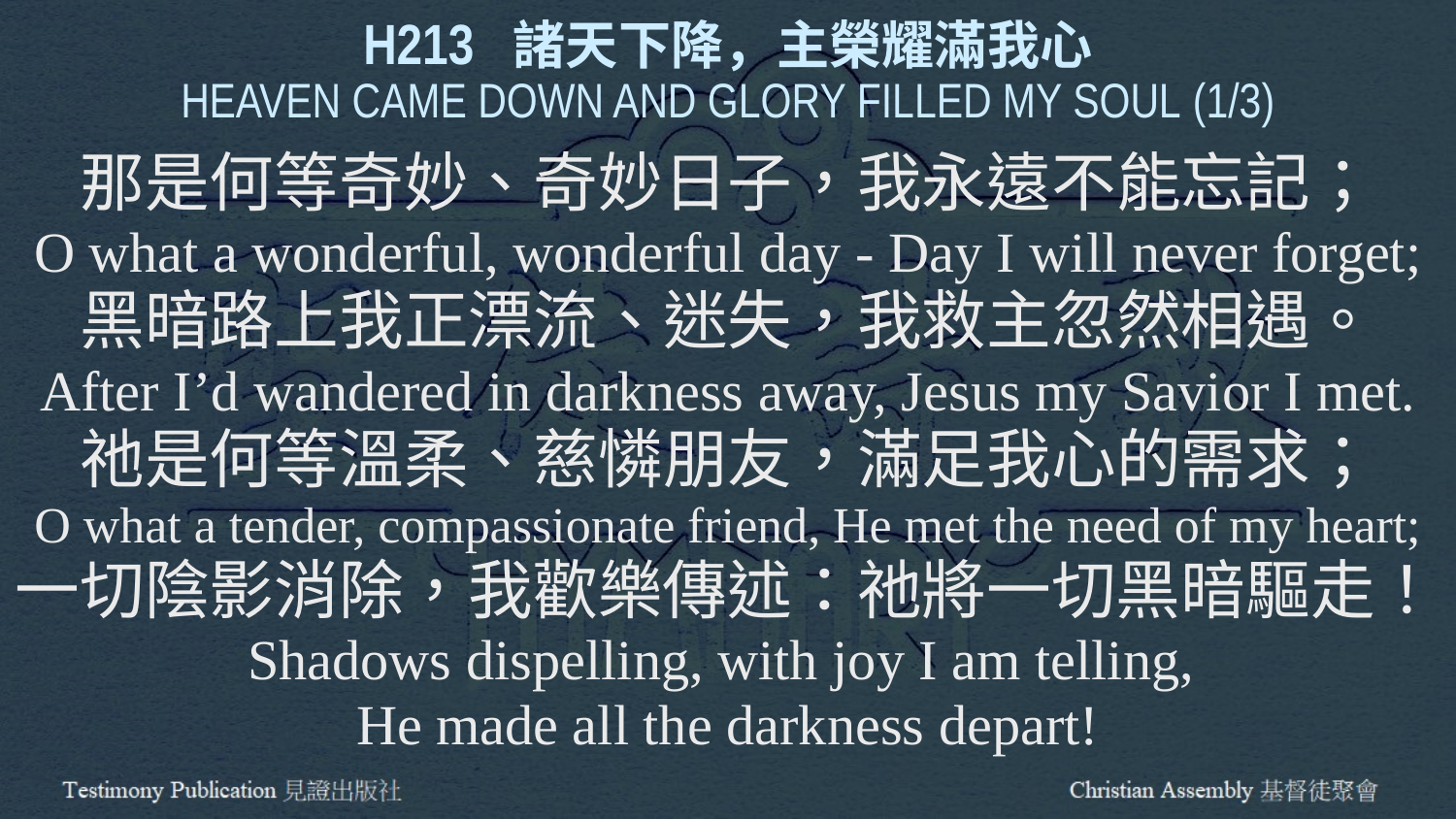

H213  諸天下降，主榮耀滿我心
HEAVEN CAME DOWN AND GLORY FILLED MY SOUL (1/3)
那是何等奇妙、奇妙日子，我永遠不能忘記；
O what a wonderful, wonderful day - Day I will never forget;
黑暗路上我正漂流、迷失，我救主忽然相遇。
After I’d wandered in darkness away, Jesus my Savior I met.
祂是何等溫柔、慈憐朋友，滿足我心的需求；
O what a tender, compassionate friend, He met the need of my heart;
一切陰影消除，我歡樂傳述：祂將一切黑暗驅走！
Shadows dispelling, with joy I am telling,
He made all the darkness depart!